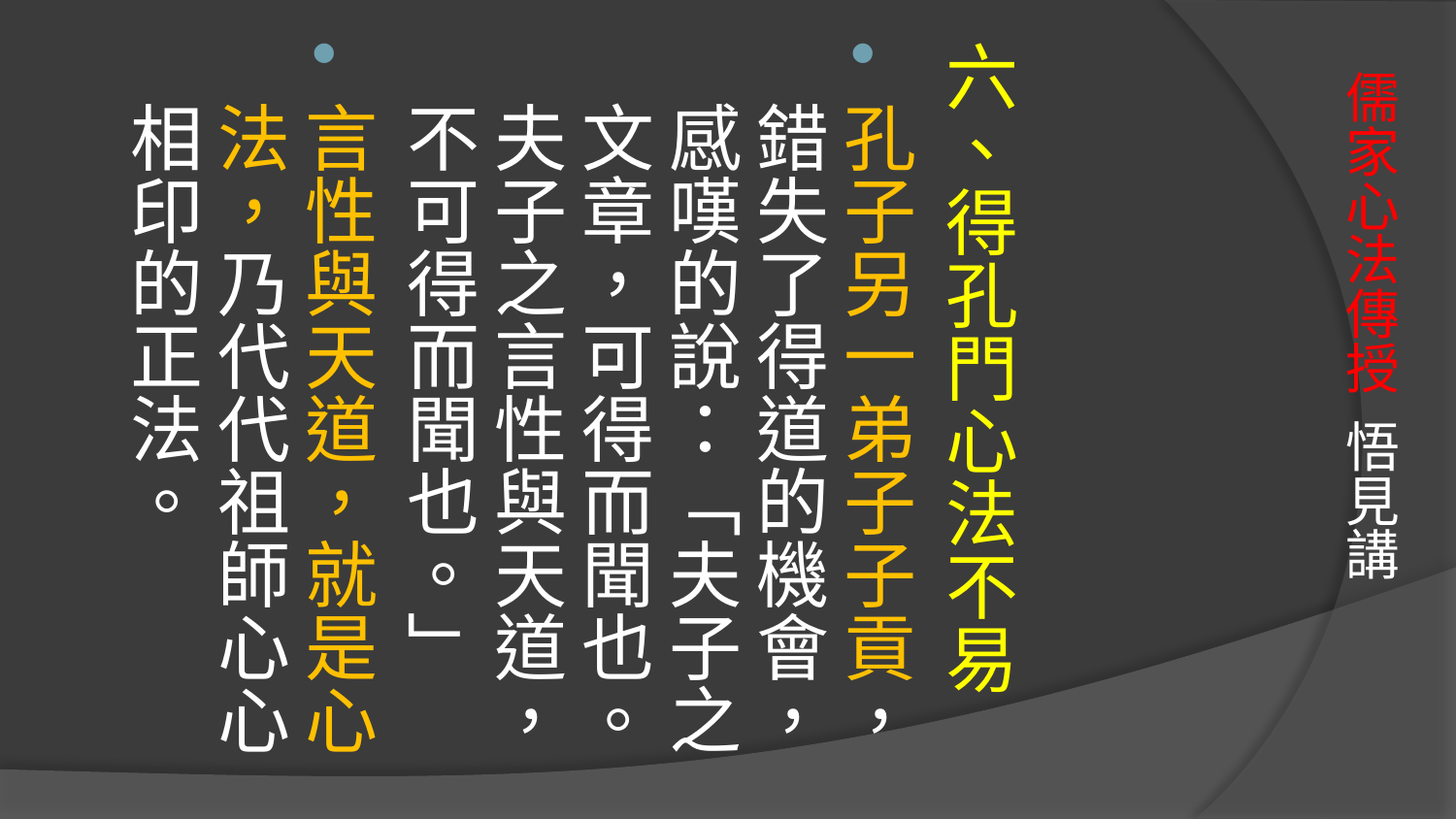

六、得孔門心法不易
孔子另一弟子子貢，錯失了得道的機會，感嘆的說：「夫子之文章，可得而聞也。夫子之言性與天道，不可得而聞也。」
言性與天道，就是心法，乃代代祖師心心相印的正法。

# 儒家心法傳授  悟見講